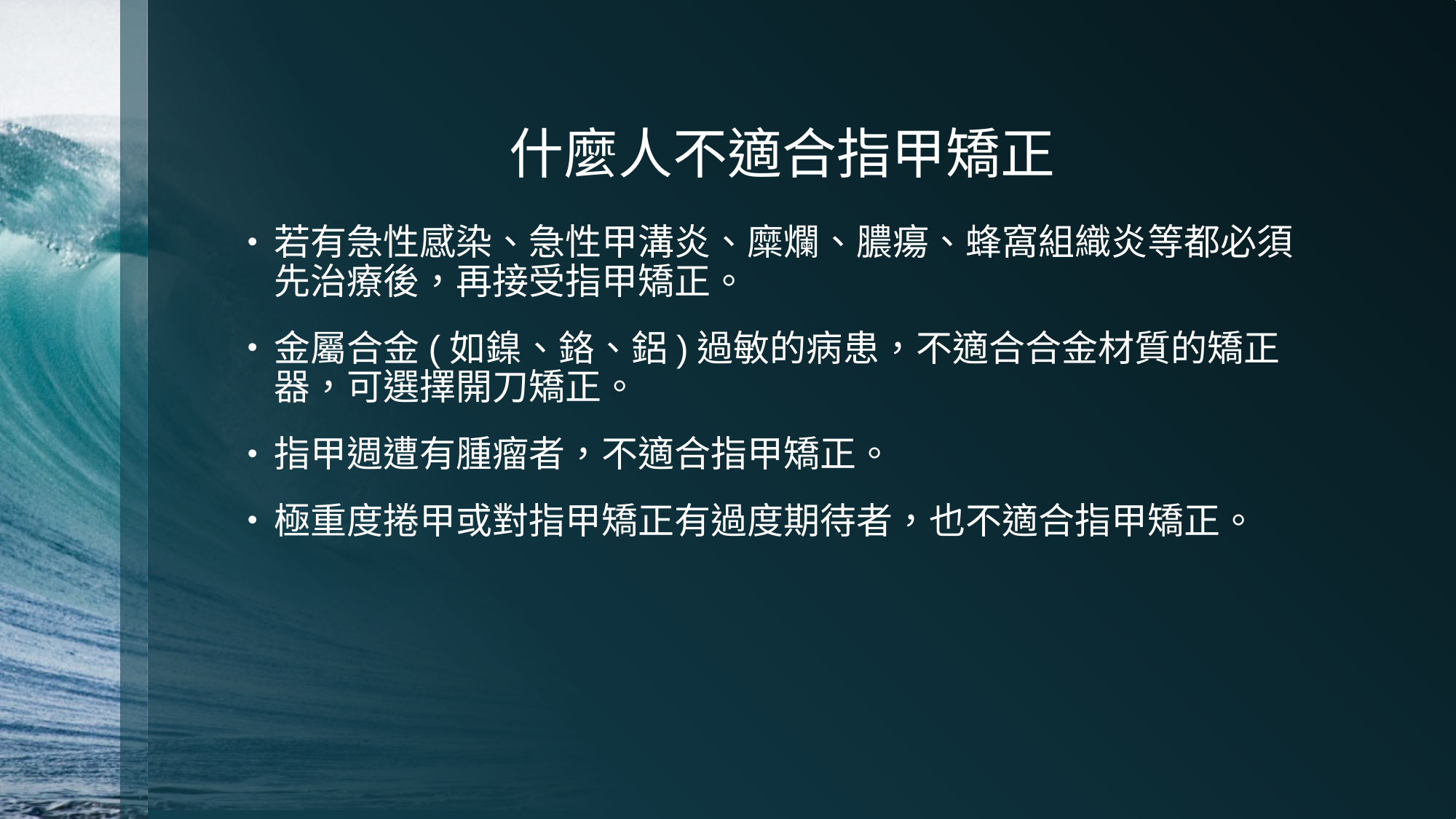

# 什麼人不適合指甲矯正
若有急性感染、急性甲溝炎、糜爛、膿瘍、蜂窩組織炎等都必須先治療後，再接受指甲矯正。
金屬合金(如鎳、鉻、鋁)過敏的病患，不適合合金材質的矯正器，可選擇開刀矯正。
指甲週遭有腫瘤者，不適合指甲矯正。
極重度捲甲或對指甲矯正有過度期待者，也不適合指甲矯正。